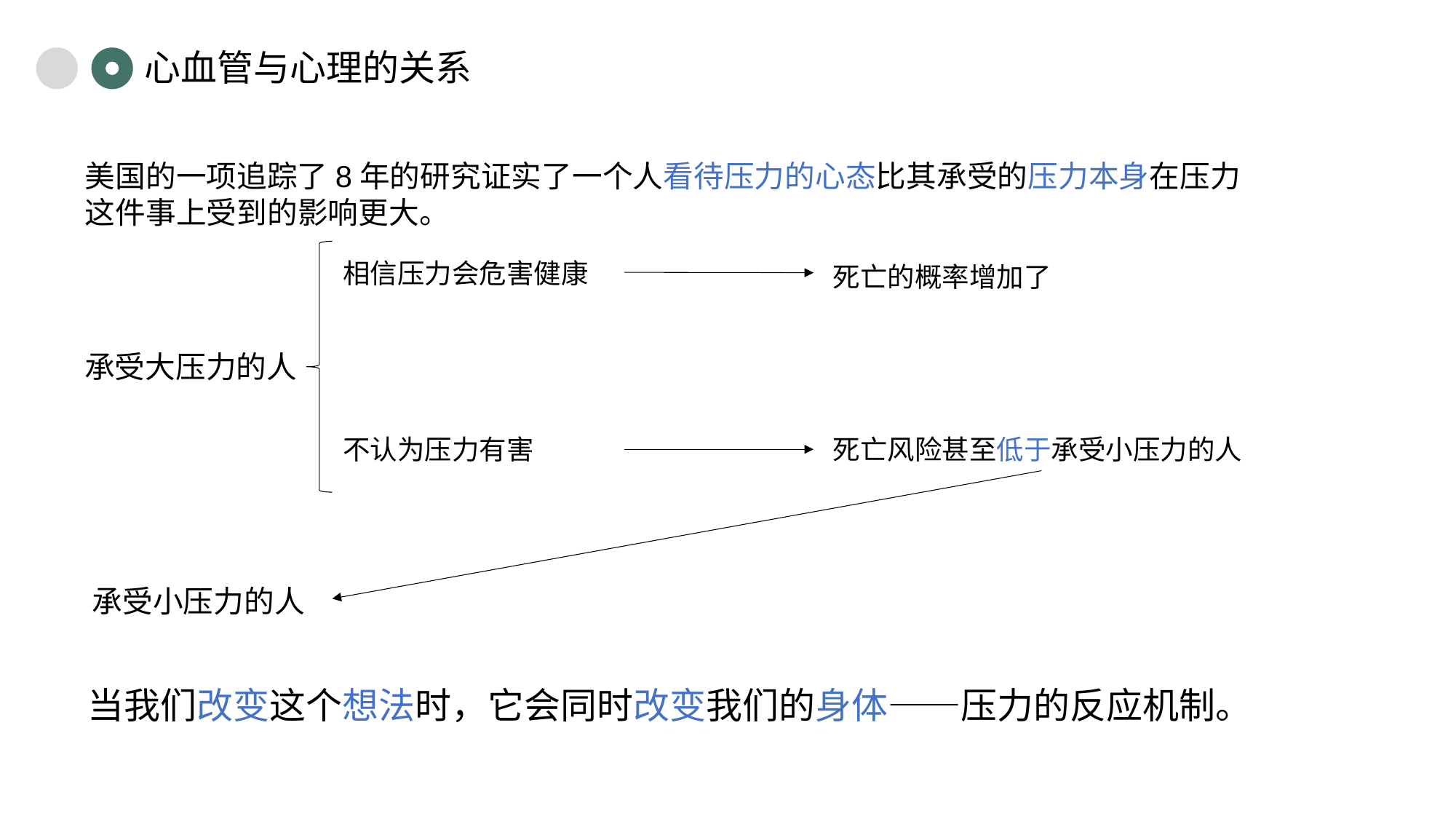

心血管与心理的关系

美国的一项追踪了8年的研究证实了一个人看待压力的心态比其承受的压力本身在压力这件事上受到的影响更大。

相信压力会危害健康
死亡的概率增加了
承受大压力的人
不认为压力有害
死亡风险甚至低于承受小压力的人
承受小压力的人
当我们改变这个想法时，它会同时改变我们的身体——压力的反应机制。